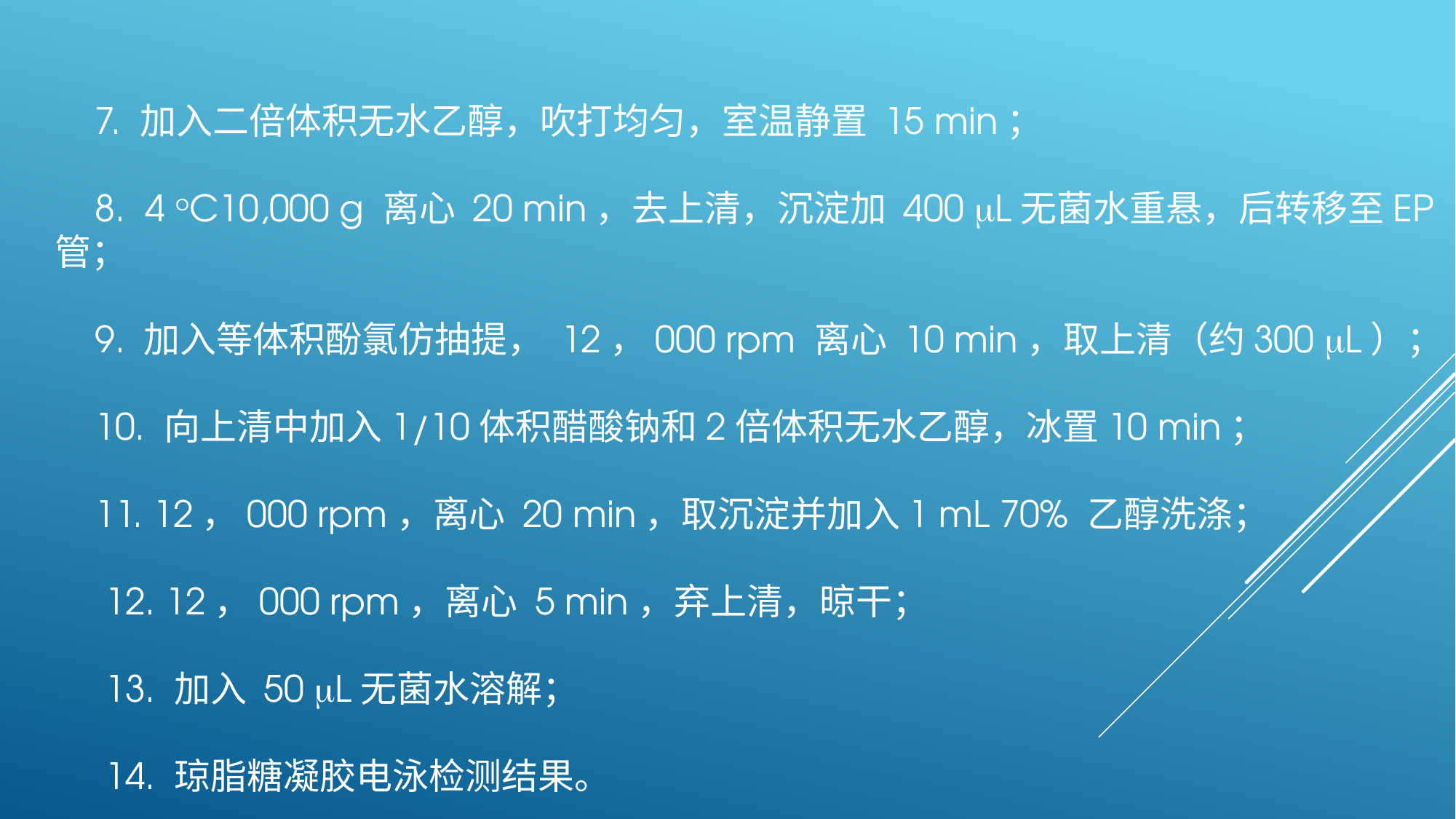

7. 加入二倍体积无水乙醇，吹打均匀，室温静置 15 min；

    8.  4 oC10,000 g 离心 20 min，去上清，沉淀加 400 μL无菌水重悬，后转移至EP管；

    9. 加入等体积酚氯仿抽提， 12，000 rpm 离心 10 min，取上清（约300 μL）；

    10. 向上清中加入1/10体积醋酸钠和2倍体积无水乙醇，冰置10 min；

    11. 12，000 rpm，离心 20 min，取沉淀并加入1 mL 70% 乙醇洗涤；

     12. 12，000 rpm，离心 5 min，弃上清，晾干；

     13. 加入 50 μL无菌水溶解；

     14. 琼脂糖凝胶电泳检测结果。